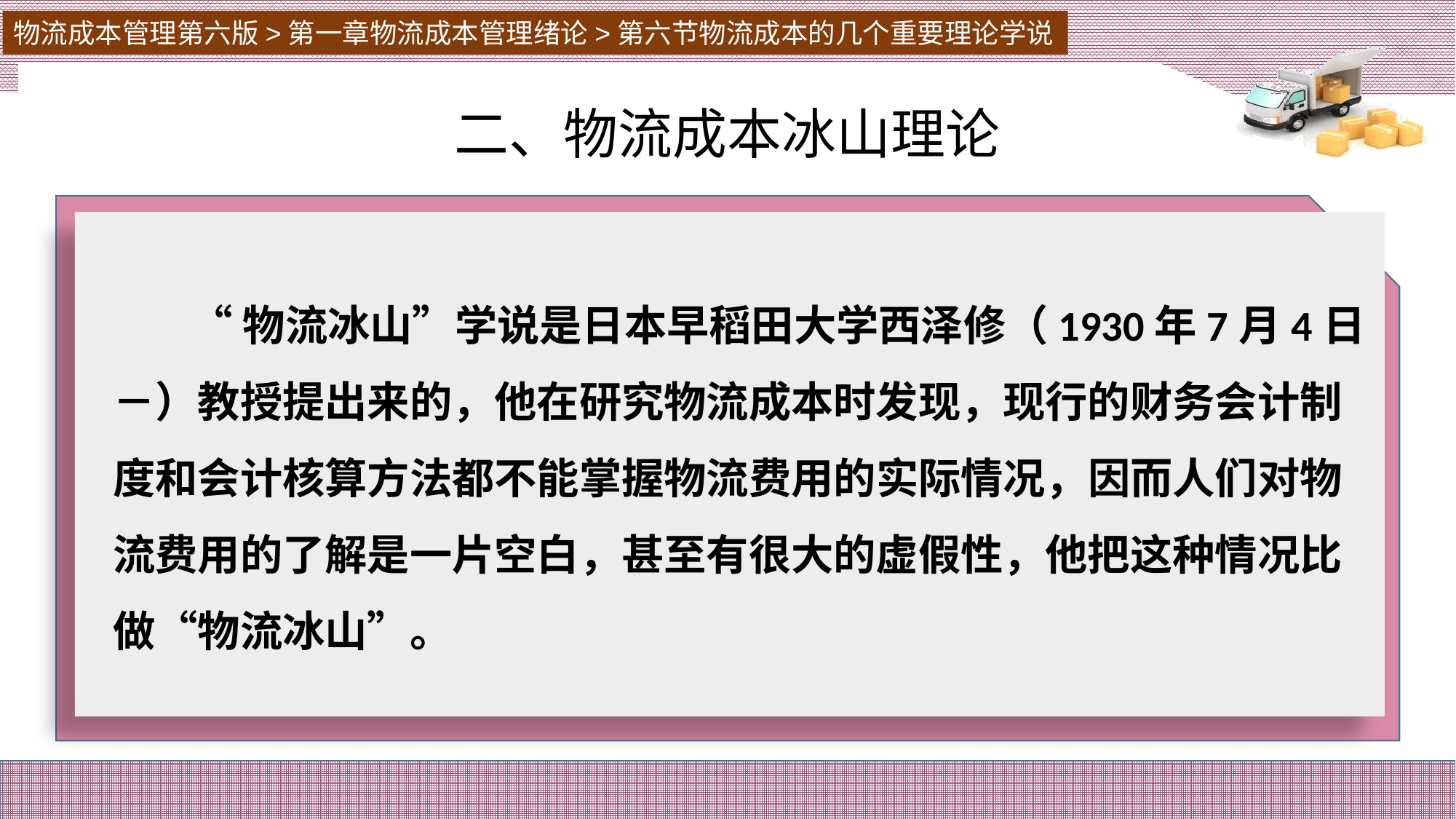

物流成本管理第六版>第一章物流成本管理绪论>第六节物流成本的几个重要理论学说
二、物流成本冰山理论
# “物流冰山”学说是日本早稻田大学西泽修（1930年7月4日－）教授提出来的，他在研究物流成本时发现，现行的财务会计制度和会计核算方法都不能掌握物流费用的实际情况，因而人们对物流费用的了解是一片空白，甚至有很大的虚假性，他把这种情况比做“物流冰山”。